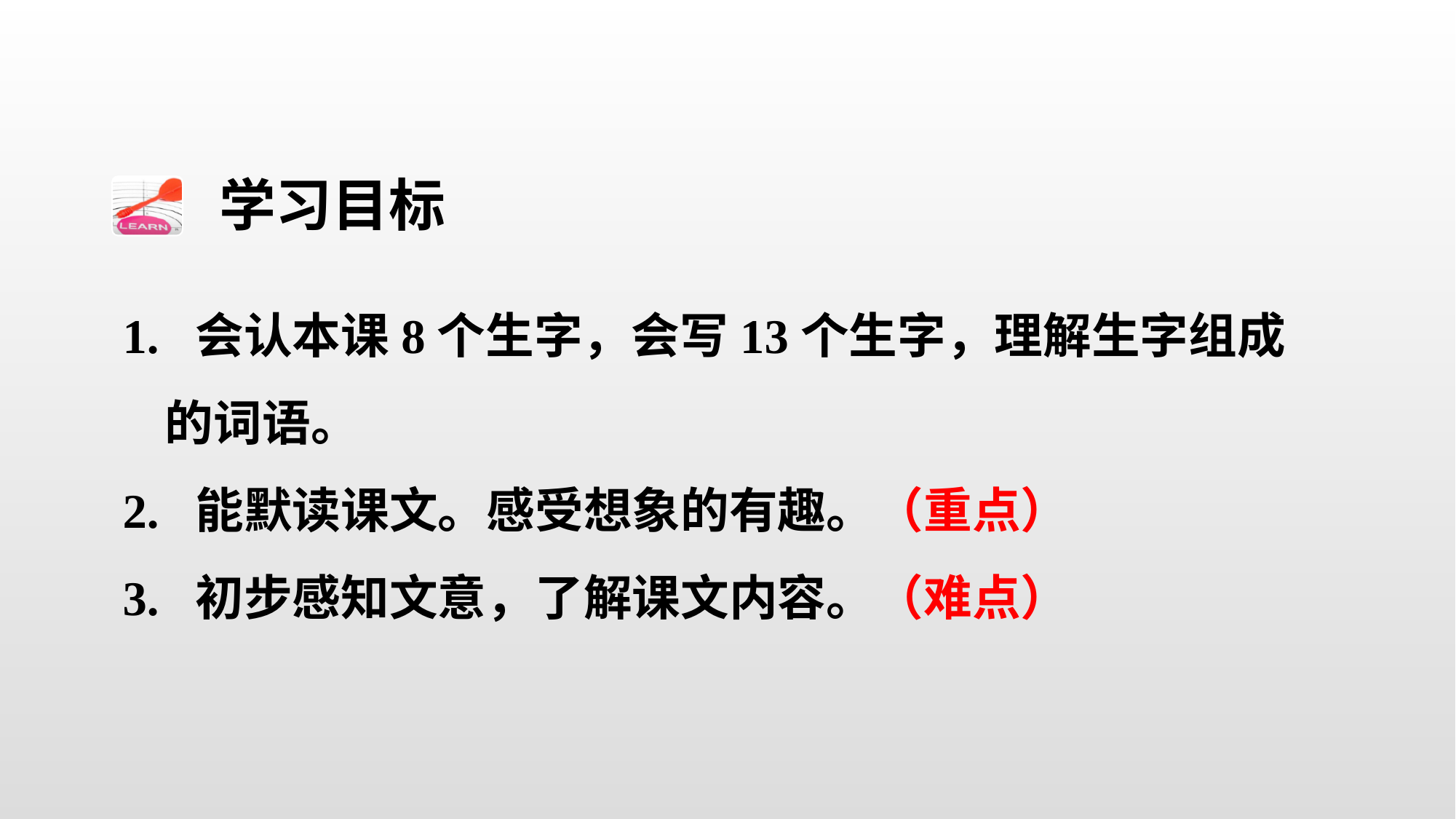

学习目标

1.  会认本课8个生字，会写13个生字，理解生字组成的词语。
2.  能默读课文。感受想象的有趣。（重点）
3.  初步感知文意，了解课文内容。（难点）